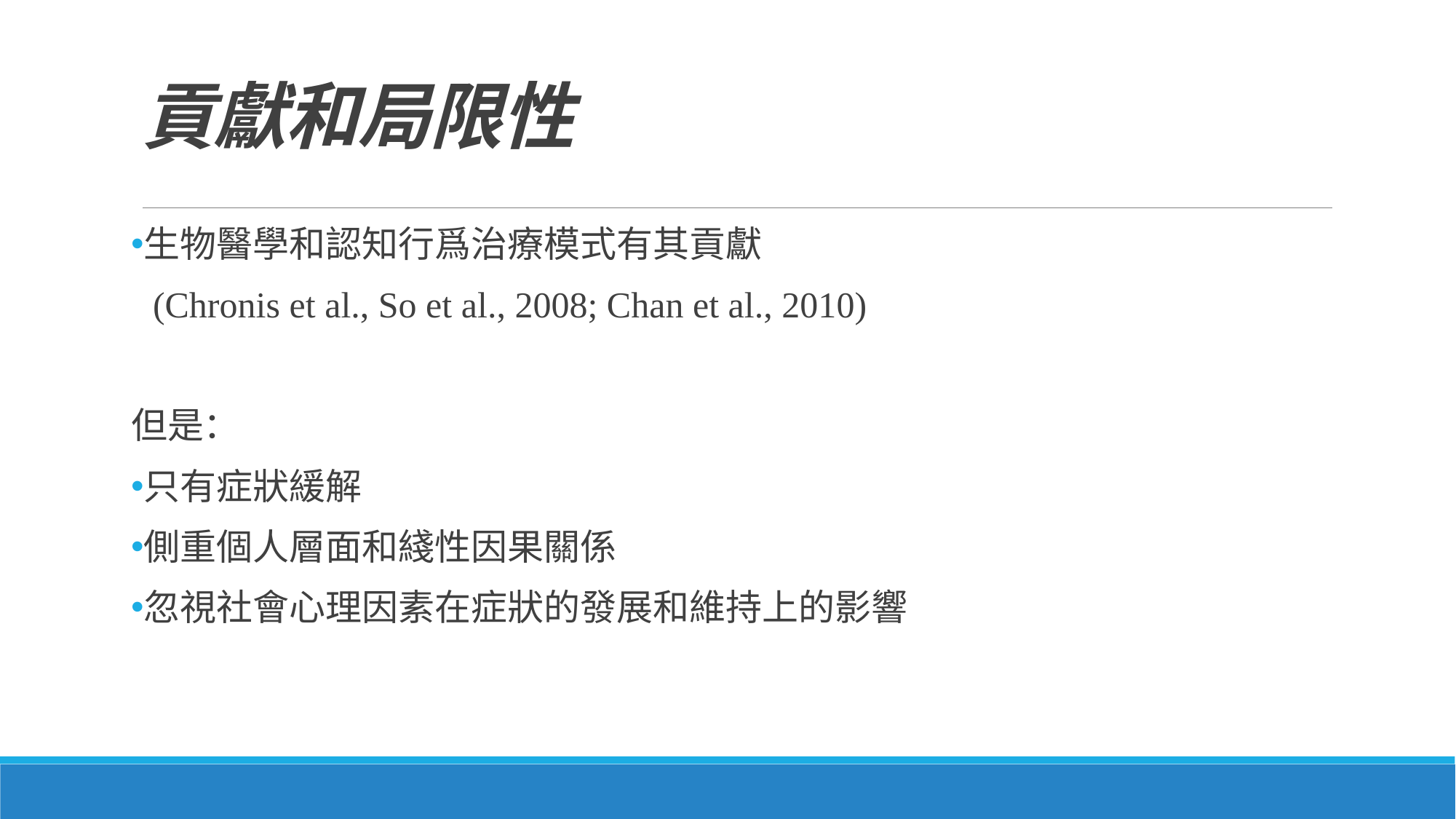

# 貢獻和局限性
生物醫學和認知行爲治療模式有其貢獻
 (Chronis et al., So et al., 2008; Chan et al., 2010)

但是：
只有症狀緩解
側重個人層面和綫性因果關係
忽視社會心理因素在症狀的發展和維持上的影響